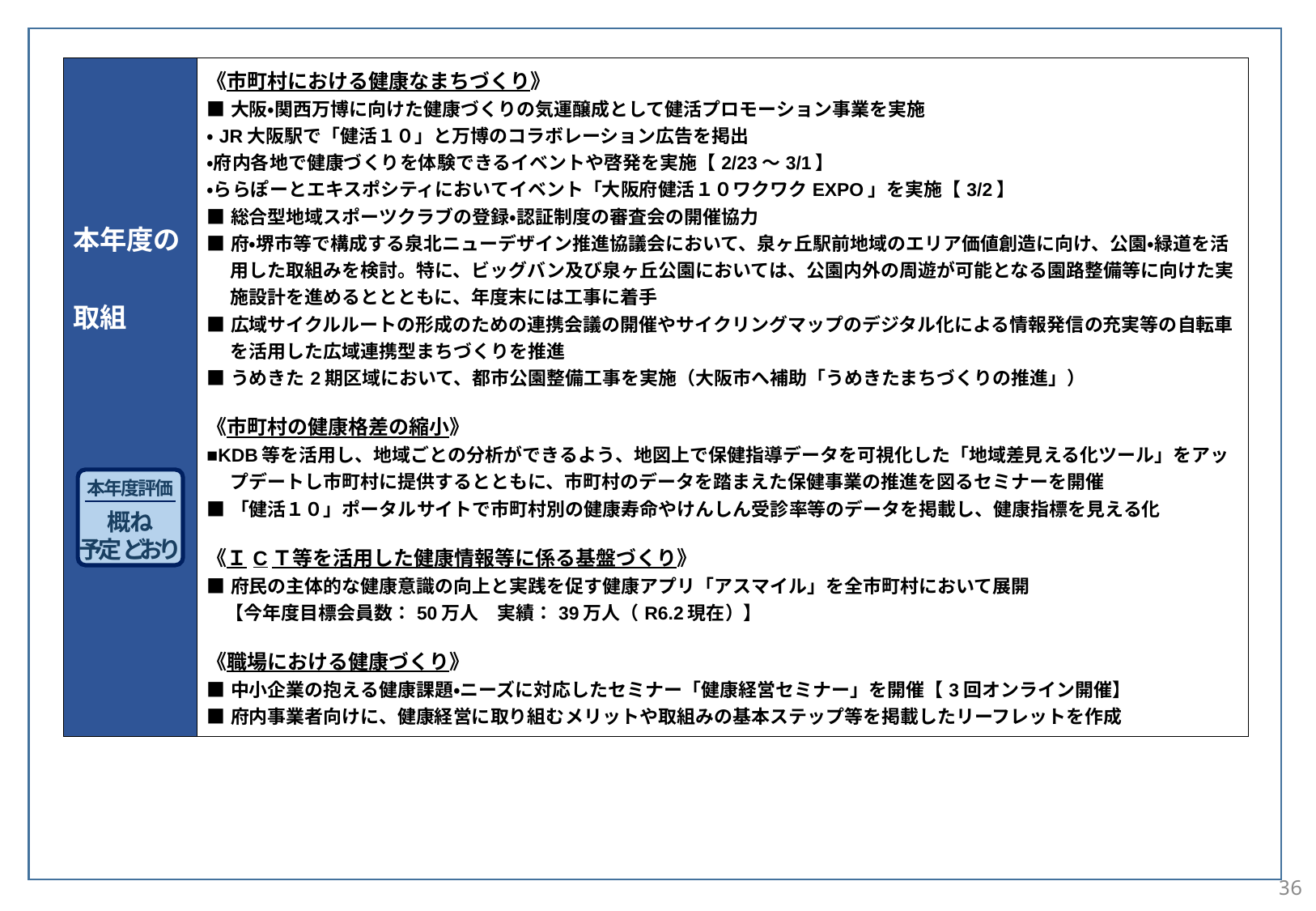

| 本年度の 取組 | 《市町村における健康なまちづくり》 ■大阪・関西万博に向けた健康づくりの気運醸成として健活プロモーション事業を実施 ・JR大阪駅で「健活１０」と万博のコラボレーション広告を掲出 ・府内各地で健康づくりを体験できるイベントや啓発を実施【2/23～3/1】 ・ららぽーとエキスポシティにおいてイベント「大阪府健活１０ワクワクEXPO」を実施【3/2】 ■総合型地域スポーツクラブの登録・認証制度の審査会の開催協力 ■府・堺市等で構成する泉北ニューデザイン推進協議会において、泉ヶ丘駅前地域のエリア価値創造に向け、公園・緑道を活用した取組みを検討。特に、ビッグバン及び泉ヶ丘公園においては、公園内外の周遊が可能となる園路整備等に向けた実施設計を進めるととともに、年度末には工事に着手 ■広域サイクルルートの形成のための連携会議の開催やサイクリングマップのデジタル化による情報発信の充実等の自転車を活用した広域連携型まちづくりを推進 ■うめきた2期区域において、都市公園整備工事を実施（大阪市へ補助「うめきたまちづくりの推進」） 《市町村の健康格差の縮小》 ■KDB等を活用し、地域ごとの分析ができるよう、地図上で保健指導データを可視化した「地域差見える化ツール」をアップデートし市町村に提供するとともに、市町村のデータを踏まえた保健事業の推進を図るセミナーを開催 ■「健活１０」ポータルサイトで市町村別の健康寿命やけんしん受診率等のデータを掲載し、健康指標を見える化 《ＩCＴ等を活用した健康情報等に係る基盤づくり》 ■府民の主体的な健康意識の向上と実践を促す健康アプリ「アスマイル」を全市町村において展開 　【今年度目標会員数：50万人　実績：39万人（R6.2現在）】 《職場における健康づくり》 ■中小企業の抱える健康課題・ニーズに対応したセミナー「健康経営セミナー」を開催【3回オンライン開催】 ■府内事業者向けに、健康経営に取り組むメリットや取組みの基本ステップ等を掲載したリーフレットを作成 |
| --- | --- |
本年度評価

概ね
予定どおり
36